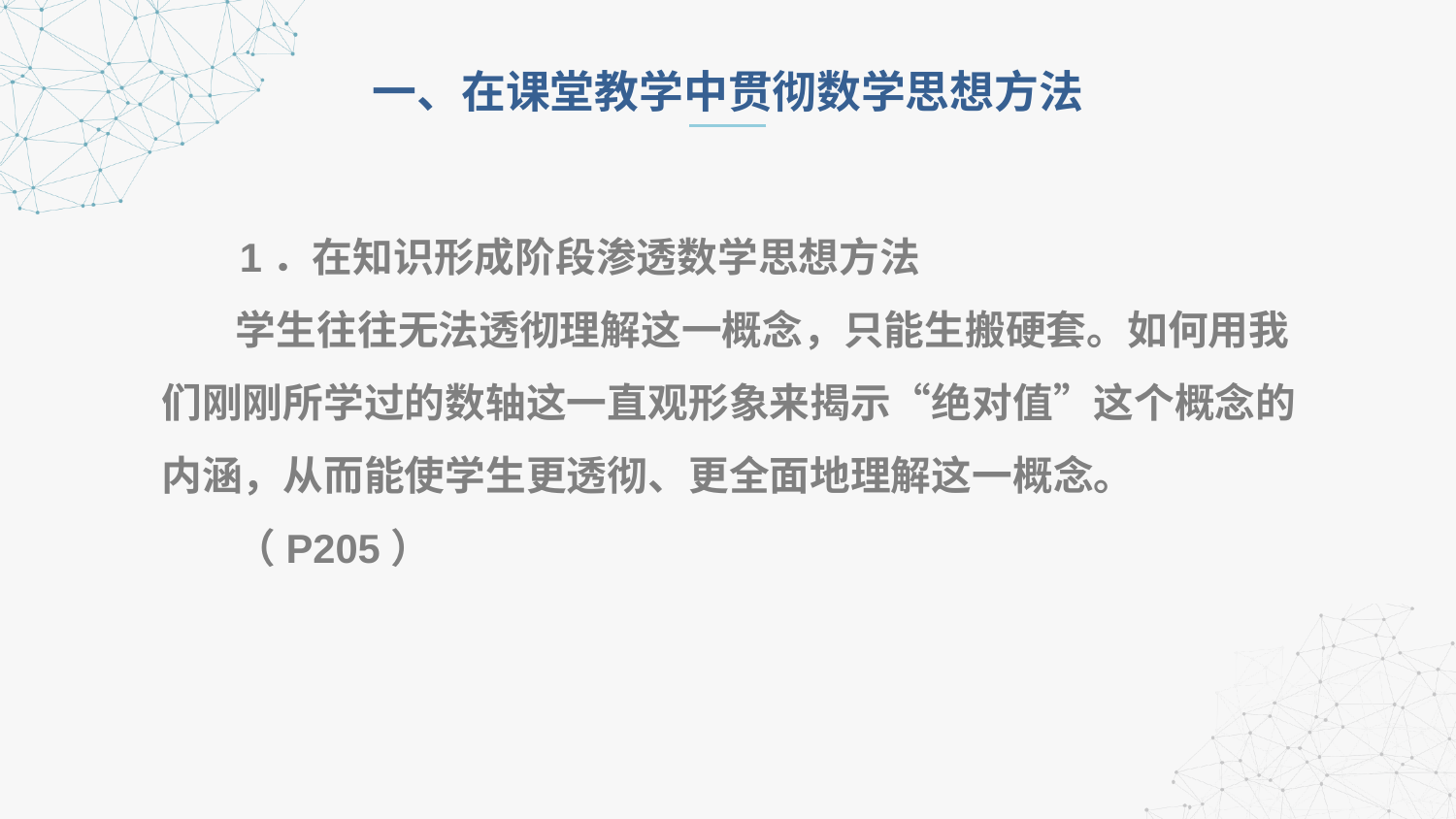

一、在课堂教学中贯彻数学思想方法
       1．在知识形成阶段渗透数学思想方法
       学生往往无法透彻理解这一概念，只能生搬硬套。如何用我们刚刚所学过的数轴这一直观形象来揭示“绝对值”这个概念的内涵，从而能使学生更透彻、更全面地理解这一概念。
       （P205）